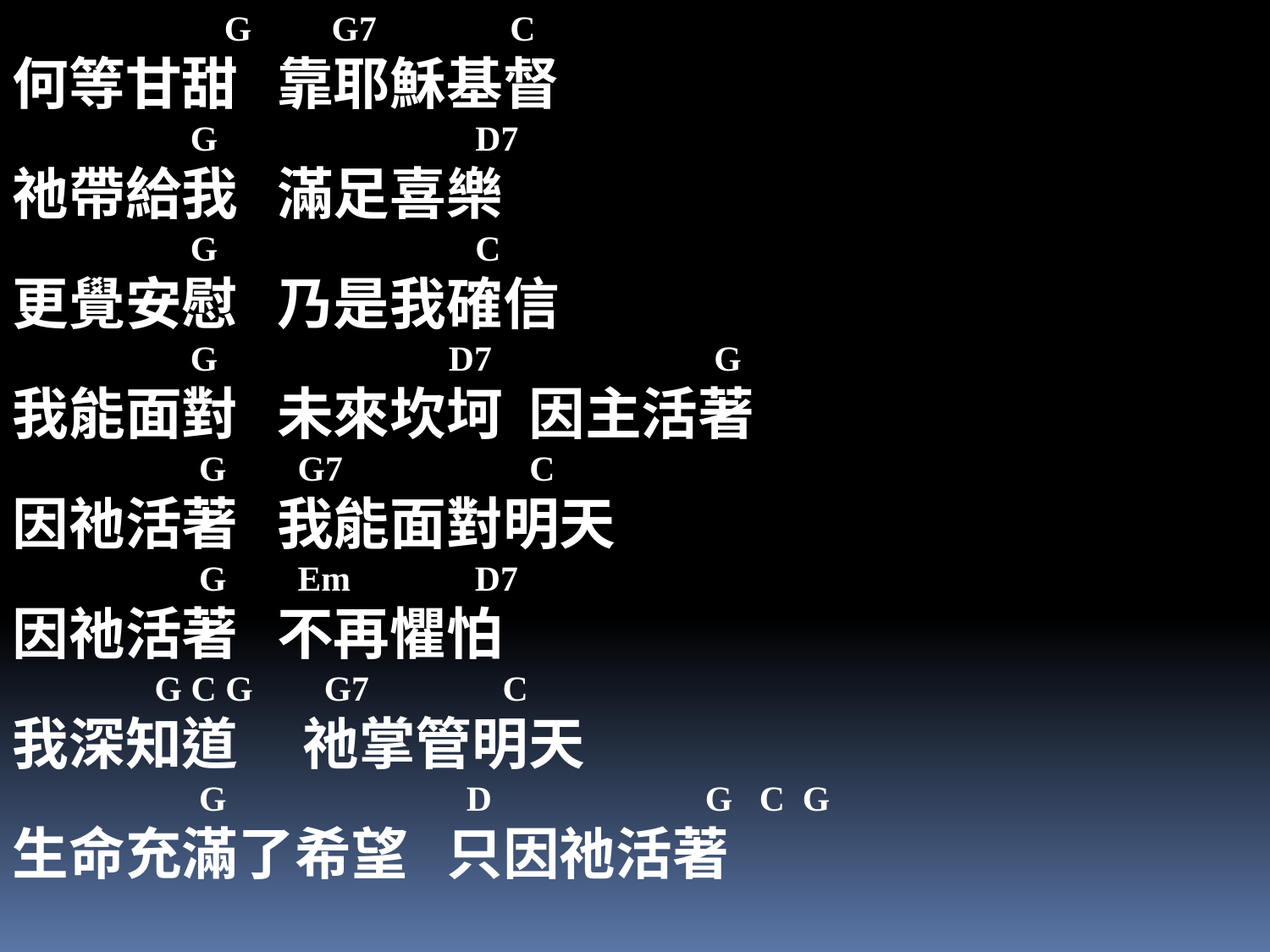

G         G7               C
何等甘甜   靠耶穌基督
                    G                             D7
祂帶給我   滿足喜樂
                    G                             C
更覺安慰   乃是我確信
                    G                          D7                         G
我能面對   未來坎坷  因主活著
                     G        G7                     C
因祂活著   我能面對明天
                     G        Em              D7
因祂活著   不再懼怕
                G C G        G7               C
我深知道     祂掌管明天
                     G                           D                        G   C  G
生命充滿了希望   只因祂活著